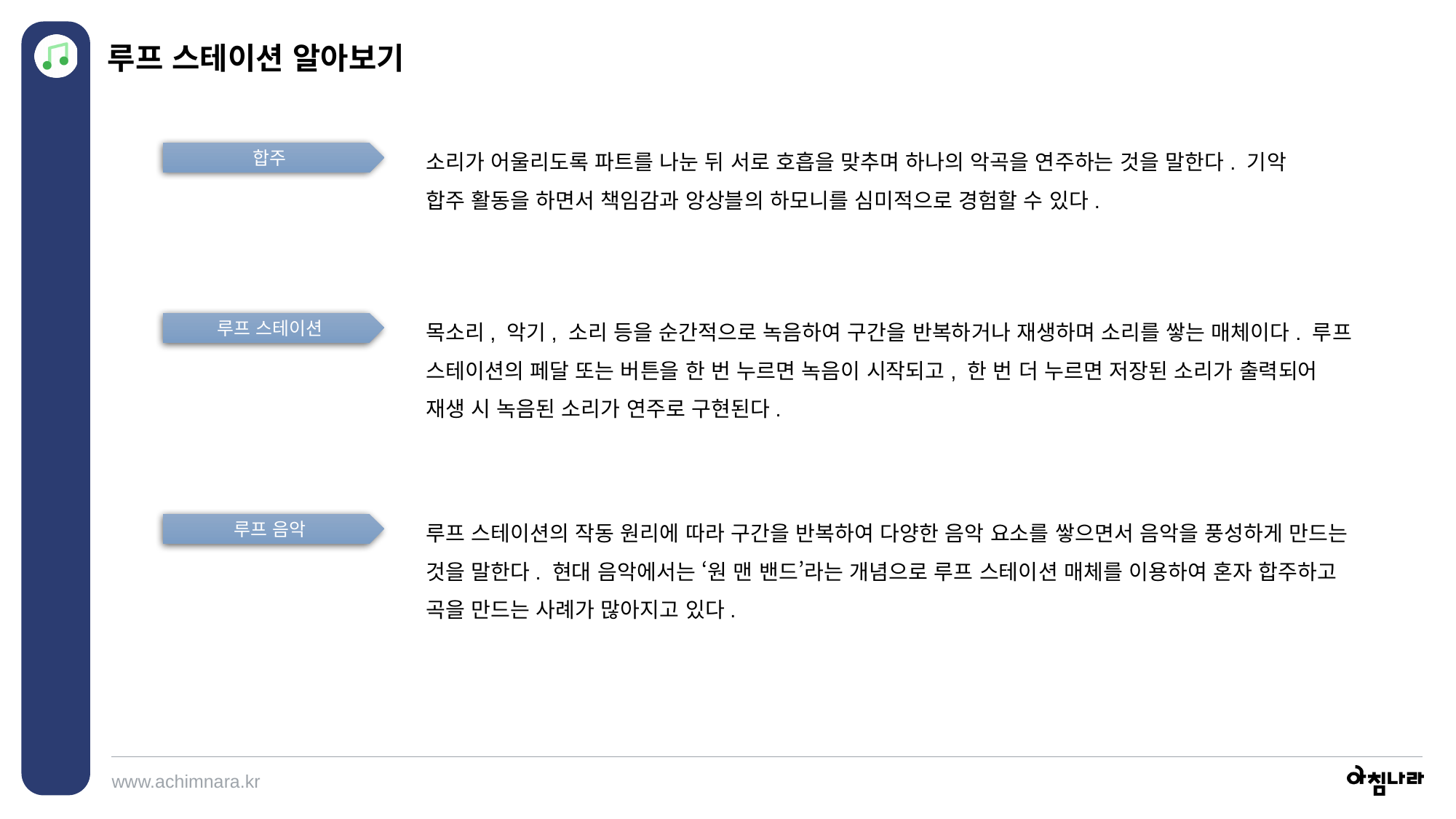

루프 스테이션 알아보기
소리가 어울리도록 파트를 나눈 뒤 서로 호흡을 맞추며 하나의 악곡을 연주하는 것을 말한다. 기악 합주 활동을 하면서 책임감과 앙상블의 하모니를 심미적으로 경험할 수 있다.
합주
목소리, 악기, 소리 등을 순간적으로 녹음하여 구간을 반복하거나 재생하며 소리를 쌓는 매체이다. 루프 스테이션의 페달 또는 버튼을 한 번 누르면 녹음이 시작되고, 한 번 더 누르면 저장된 소리가 출력되어 재생 시 녹음된 소리가 연주로 구현된다.
루프 스테이션
루프 스테이션의 작동 원리에 따라 구간을 반복하여 다양한 음악 요소를 쌓으면서 음악을 풍성하게 만드는 것을 말한다. 현대 음악에서는 ‘원 맨 밴드’라는 개념으로 루프 스테이션 매체를 이용하여 혼자 합주하고 곡을 만드는 사례가 많아지고 있다.
루프 음악